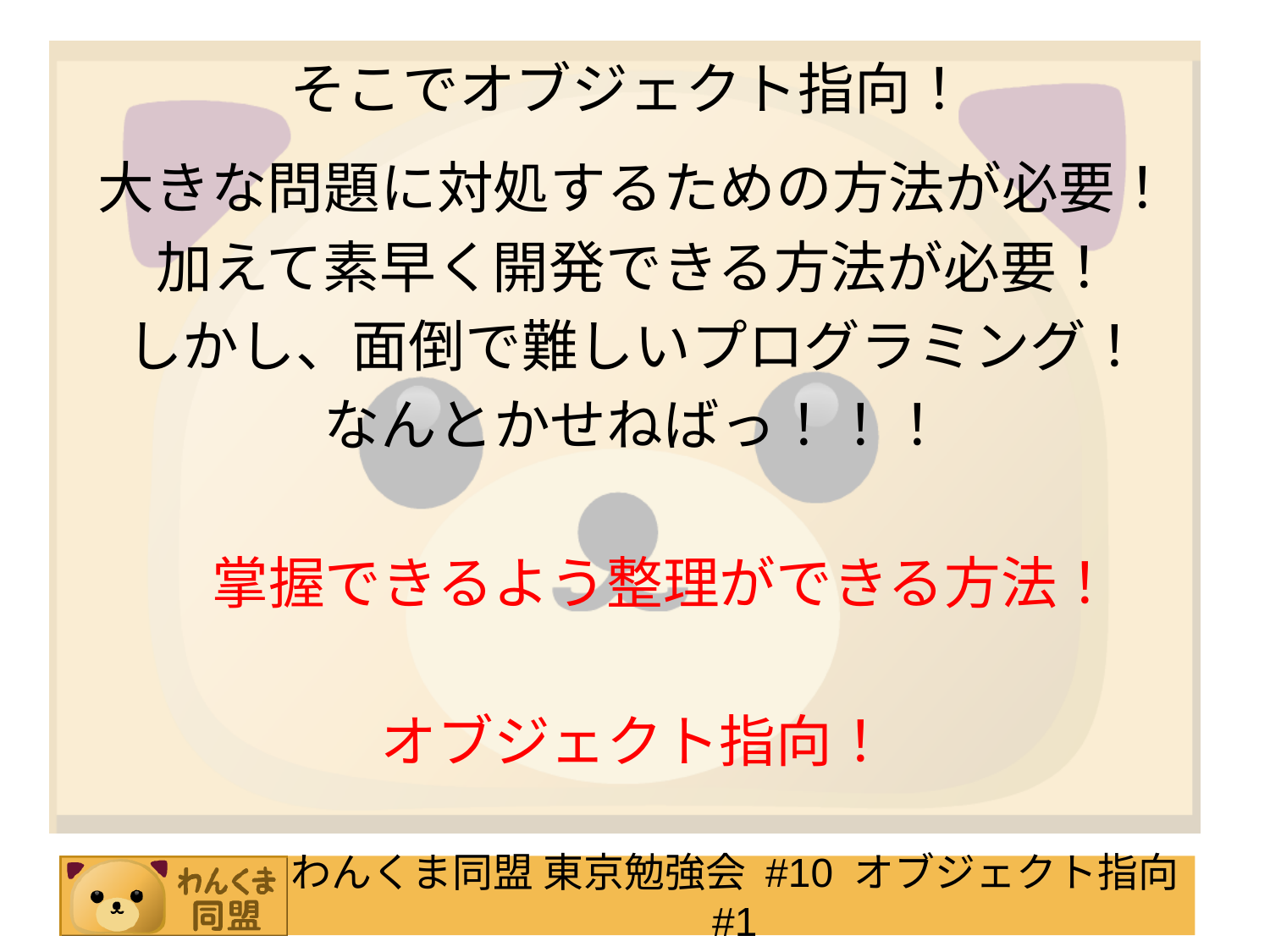

# そこでオブジェクト指向！
大きな問題に対処するための方法が必要！
加えて素早く開発できる方法が必要！
しかし、面倒で難しいプログラミング！
なんとかせねばっ！！！

　掌握できるよう整理ができる方法！

オブジェクト指向！